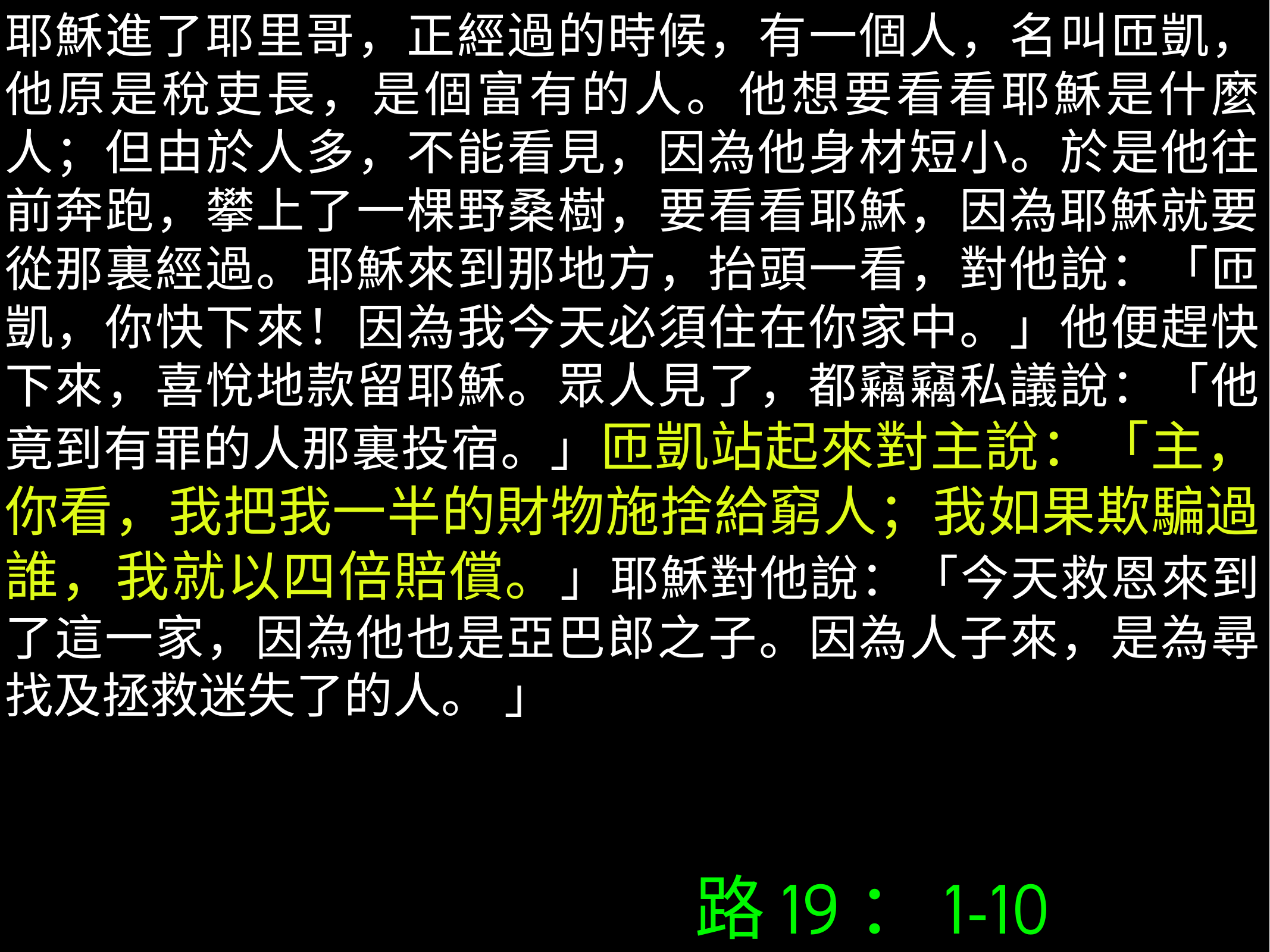

耶穌進了耶里哥，正經過的時候，有一個人，名叫匝凱，他原是稅吏長，是個富有的人。他想要看看耶穌是什麼人；但由於人多，不能看見，因為他身材短小。於是他往前奔跑，攀上了一棵野桑樹，要看看耶穌，因為耶穌就要從那裏經過。耶穌來到那地方，抬頭一看，對他說：「匝凱，你快下來！因為我今天必須住在你家中。」他便趕快下來，喜悅地款留耶穌。眾人見了，都竊竊私議說：「他竟到有罪的人那裏投宿。」匝凱站起來對主說：「主，你看，我把我一半的財物施捨給窮人；我如果欺騙過誰，我就以四倍賠償。」耶穌對他說：「今天救恩來到了這一家，因為他也是亞巴郎之子。因為人子來，是為尋找及拯救迷失了的人。 」

# 路19：1-10